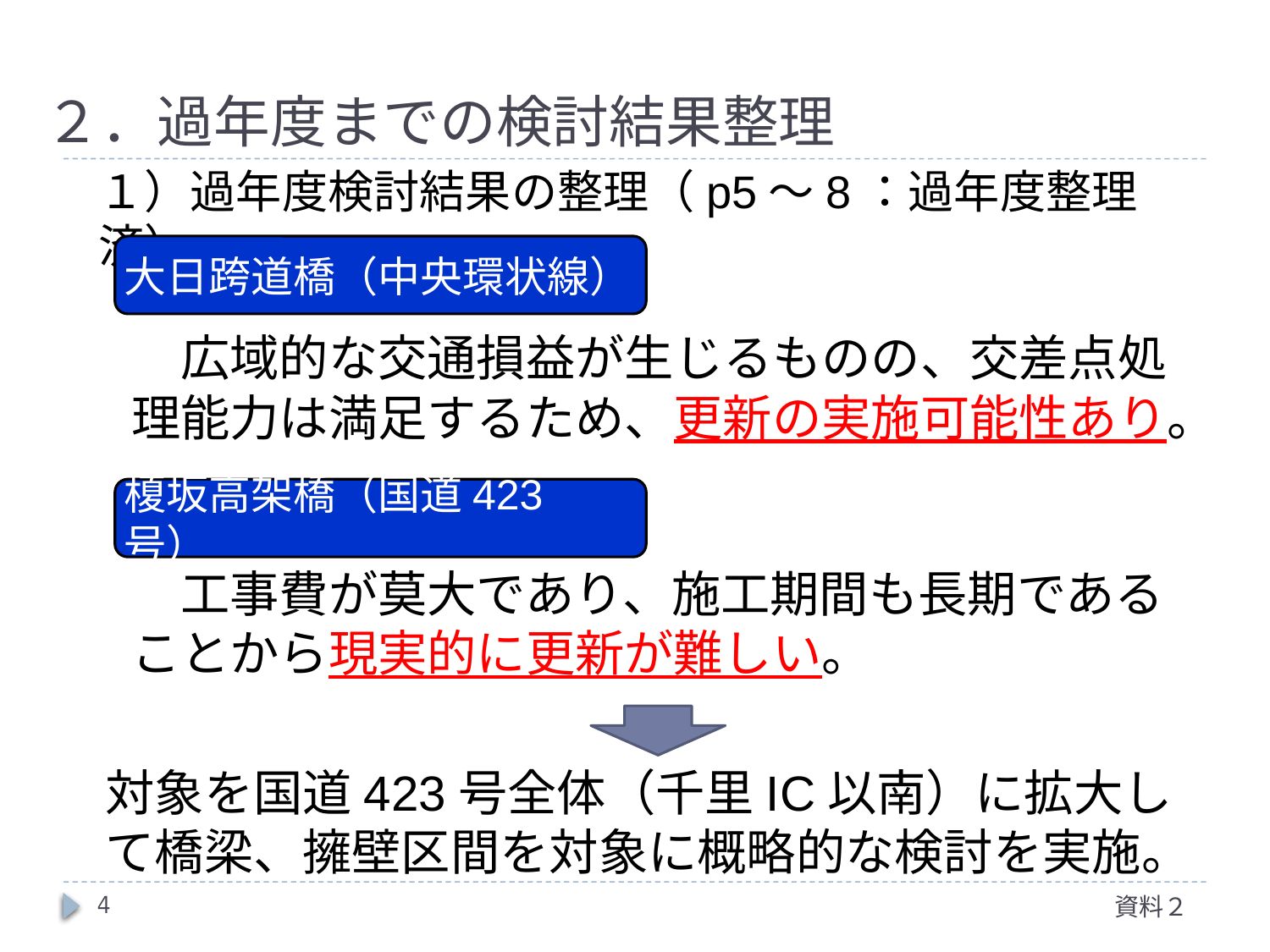

２．過年度までの検討結果整理
１）過年度検討結果の整理（p5～8：過年度整理済）
大日跨道橋（中央環状線）
　広域的な交通損益が生じるものの、交差点処理能力は満足するため、更新の実施可能性あり。
榎坂高架橋（国道423号）
　工事費が莫大であり、施工期間も長期であることから現実的に更新が難しい。

対象を国道423号全体（千里IC以南）に拡大して橋梁、擁壁区間を対象に概略的な検討を実施。
4
資料２